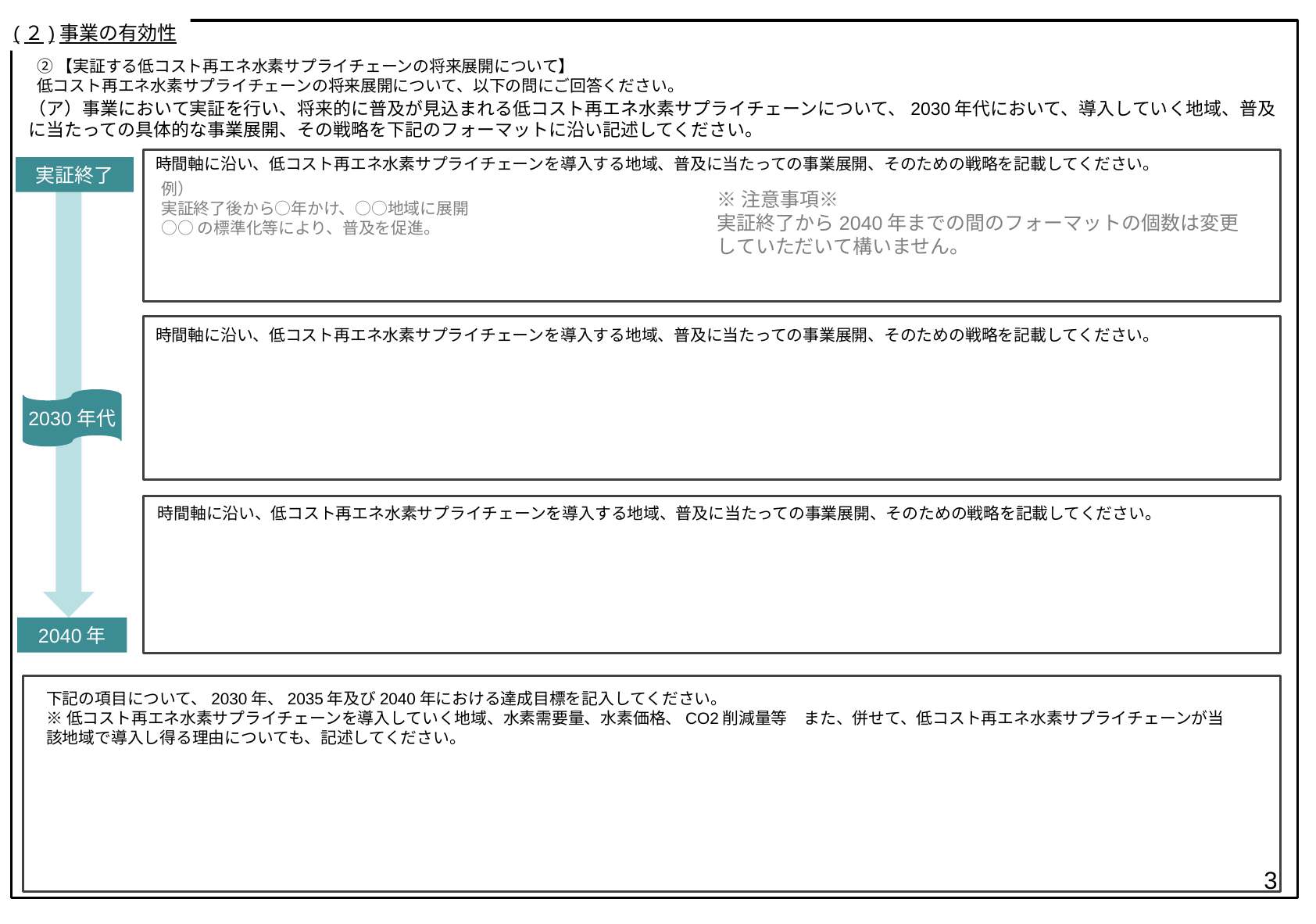

(２)事業の有効性

②【実証する低コスト再エネ水素サプライチェーンの将来展開について】
低コスト再エネ水素サプライチェーンの将来展開について、以下の問にご回答ください。
（ア）事業において実証を行い、将来的に普及が見込まれる低コスト再エネ水素サプライチェーンについて、2030年代において、導入していく地域、普及に当たっての具体的な事業展開、その戦略を下記のフォーマットに沿い記述してください。
時間軸に沿い、低コスト再エネ水素サプライチェーンを導入する地域、普及に当たっての事業展開、そのための戦略を記載してください。

実証終了
例）
実証終了後から○年かけ、○○地域に展開
○○の標準化等により、普及を促進。

※注意事項※
実証終了から2040年までの間のフォーマットの個数は変更していただいて構いません。

時間軸に沿い、低コスト再エネ水素サプライチェーンを導入する地域、普及に当たっての事業展開、そのための戦略を記載してください。

2030年代

時間軸に沿い、低コスト再エネ水素サプライチェーンを導入する地域、普及に当たっての事業展開、そのための戦略を記載してください。
2040年

下記の項目について、2030年、2035年及び2040年における達成目標を記入してください。
※低コスト再エネ水素サプライチェーンを導入していく地域、水素需要量、水素価格、CO2削減量等　また、併せて、低コスト再エネ水素サプライチェーンが当該地域で導入し得る理由についても、記述してください。
3